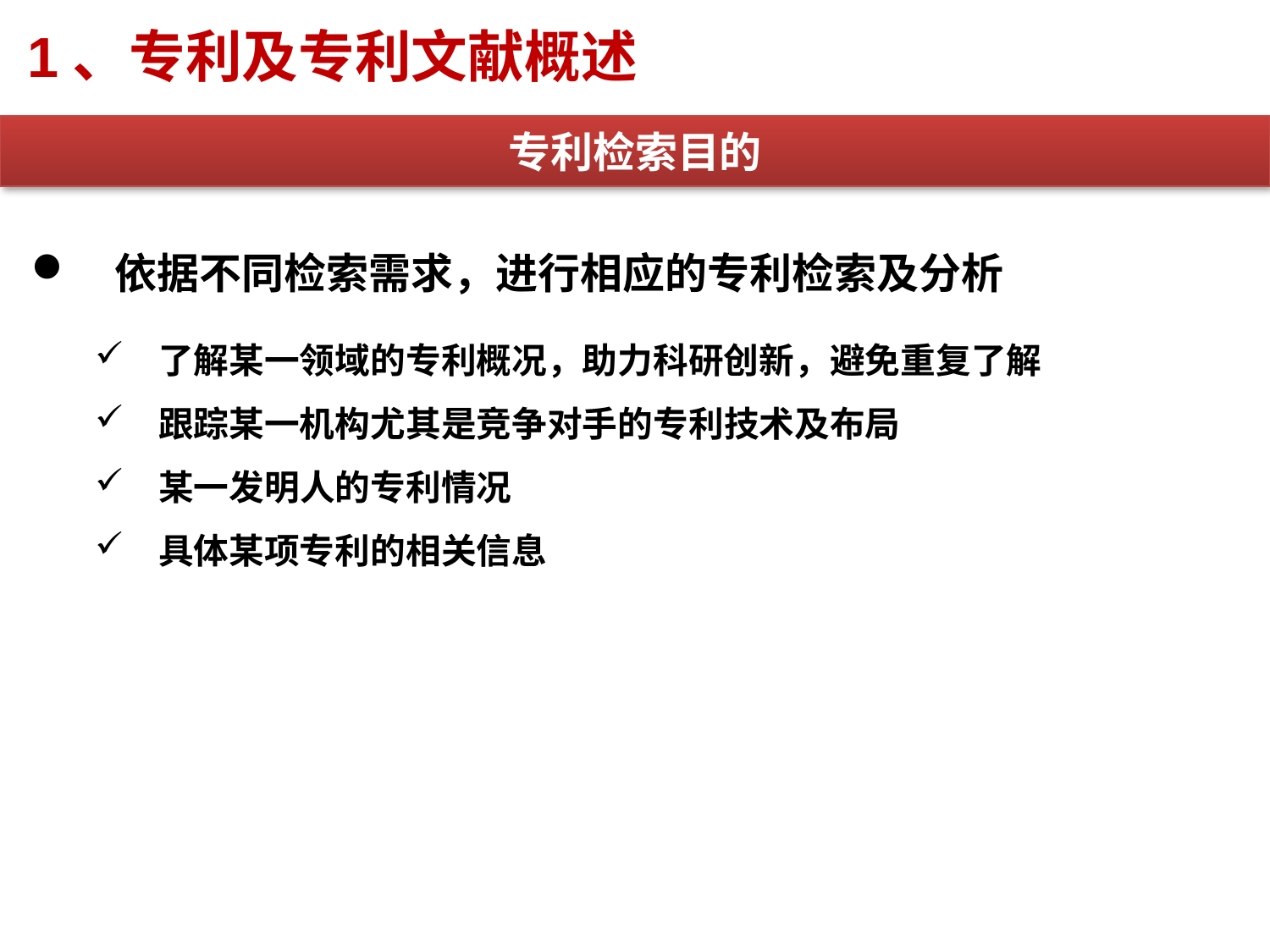

1、专利及专利文献概述
专利检索目的
 依据不同检索需求，进行相应的专利检索及分析
了解某一领域的专利概况，助力科研创新，避免重复了解
跟踪某一机构尤其是竞争对手的专利技术及布局
某一发明人的专利情况
具体某项专利的相关信息